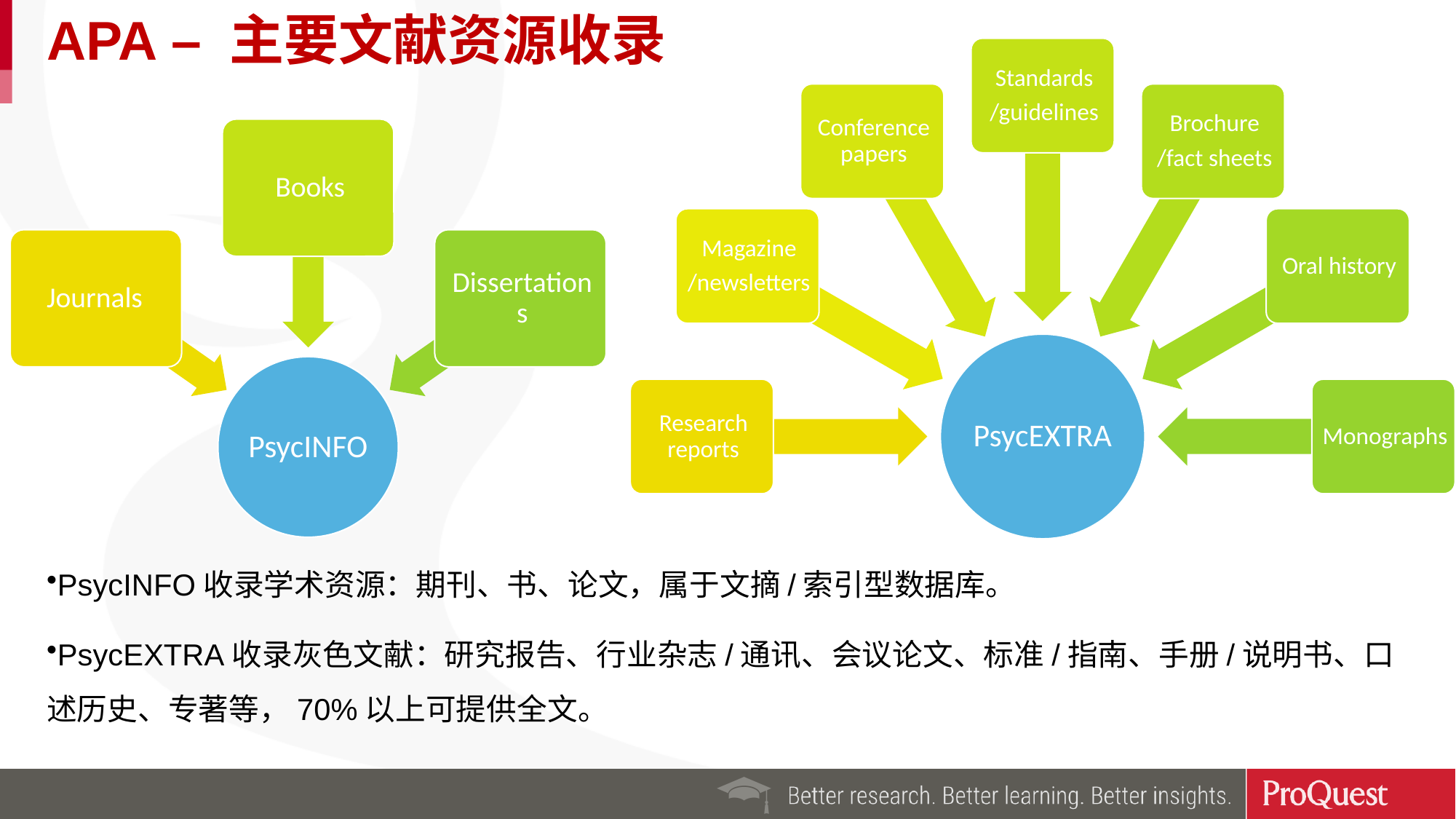

APA – 主要文献资源收录
PsycEXTRA
Research reports
Magazine
/newsletters
Conference papers
Standards
/guidelines
Brochure
/fact sheets
Oral history
Monographs
PsycINFO
Journals
Books
Dissertations
PsycINFO收录学术资源：期刊、书、论文，属于文摘/索引型数据库。
PsycEXTRA收录灰色文献：研究报告、行业杂志/通讯、会议论文、标准/指南、手册/说明书、口述历史、专著等，70%以上可提供全文。